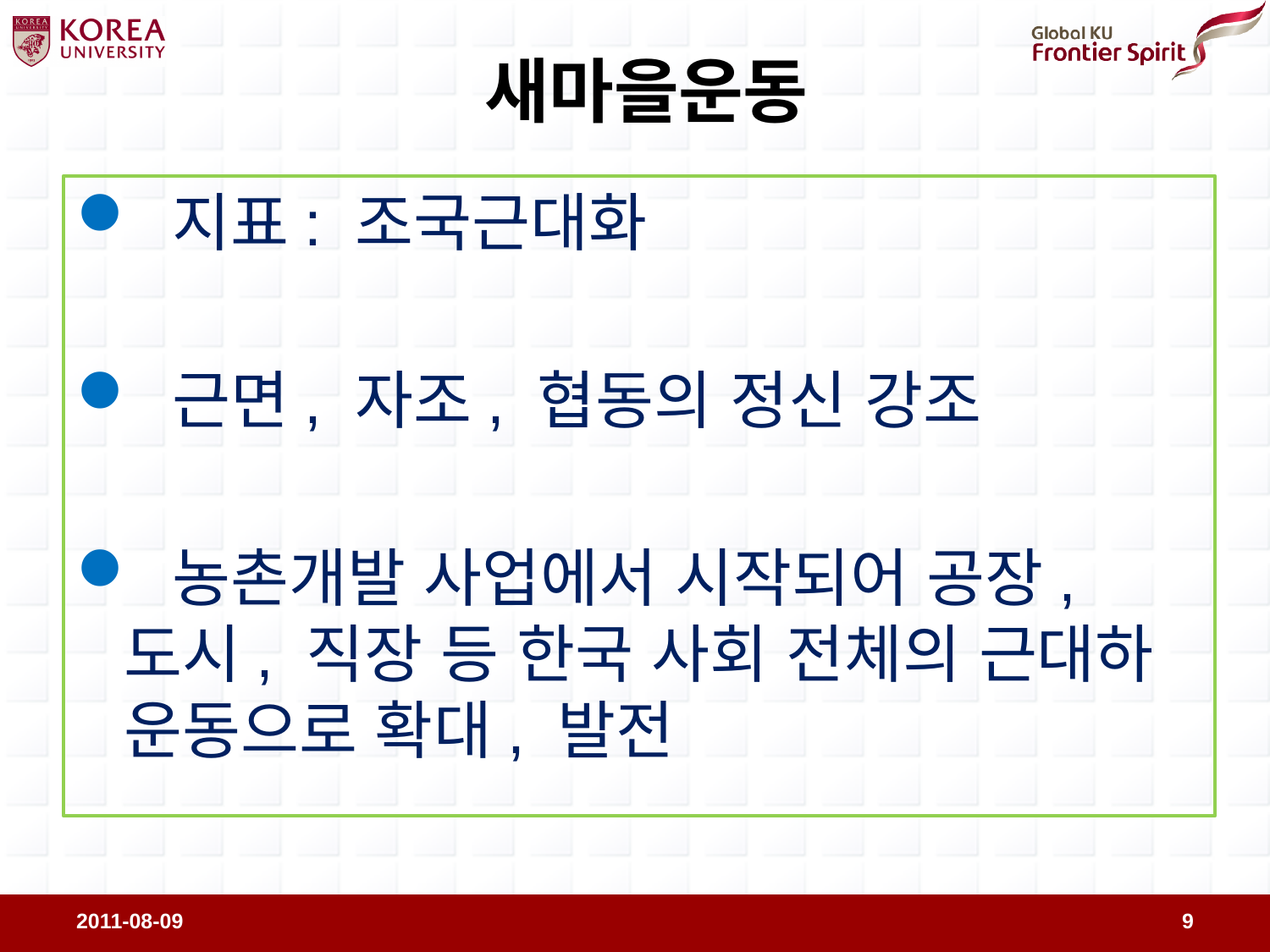

# 새마을운동
 지표: 조국근대화

 근면, 자조, 협동의 정신 강조

 농촌개발 사업에서 시작되어 공장, 도시, 직장 등 한국 사회 전체의 근대하 운동으로 확대, 발전

2011-08-09
9